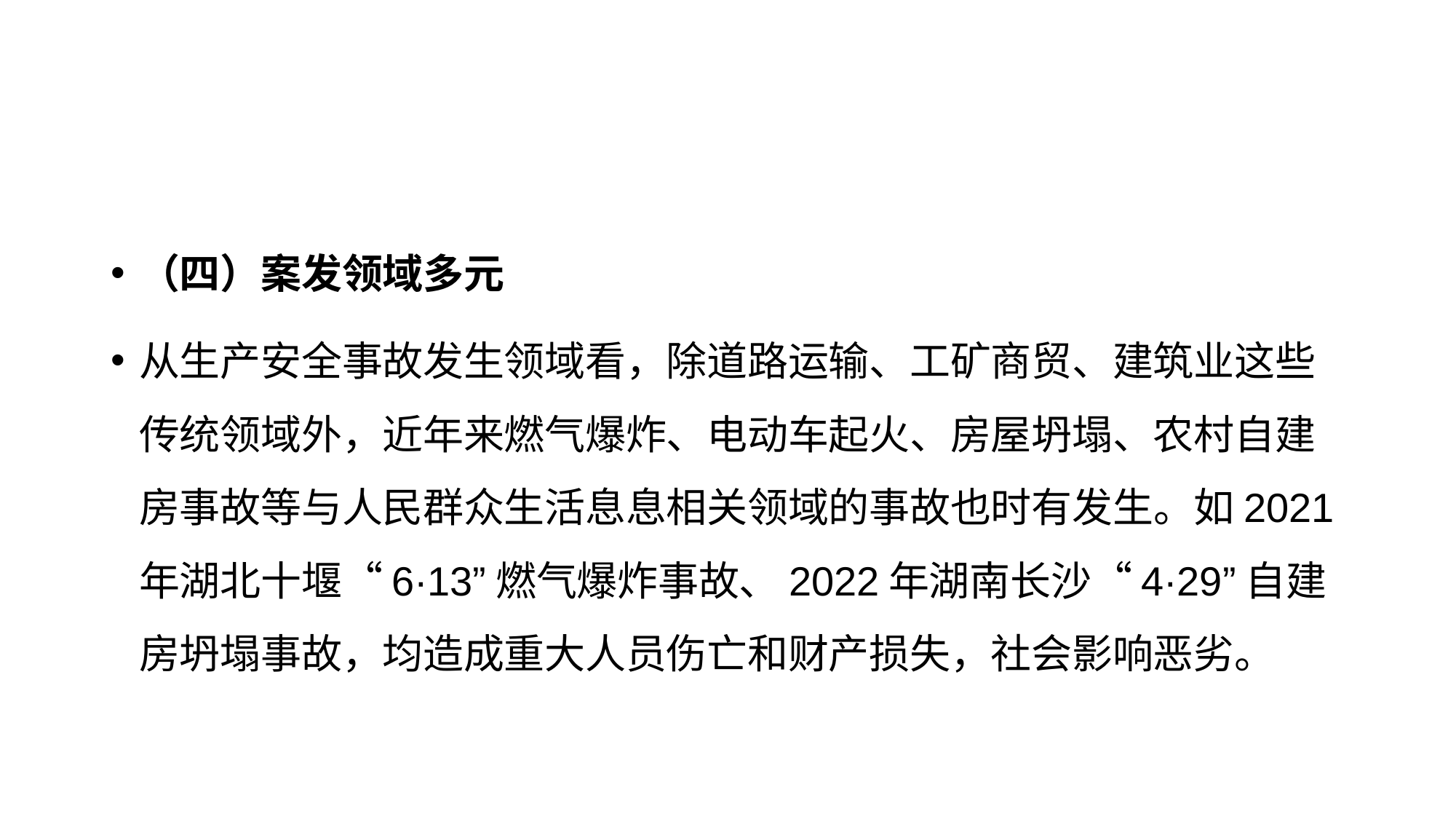

#
（四）案发领域多元
从生产安全事故发生领域看，除道路运输、工矿商贸、建筑业这些传统领域外，近年来燃气爆炸、电动车起火、房屋坍塌、农村自建房事故等与人民群众生活息息相关领域的事故也时有发生。如2021年湖北十堰“6·13”燃气爆炸事故、2022年湖南长沙“4·29”自建房坍塌事故，均造成重大人员伤亡和财产损失，社会影响恶劣。